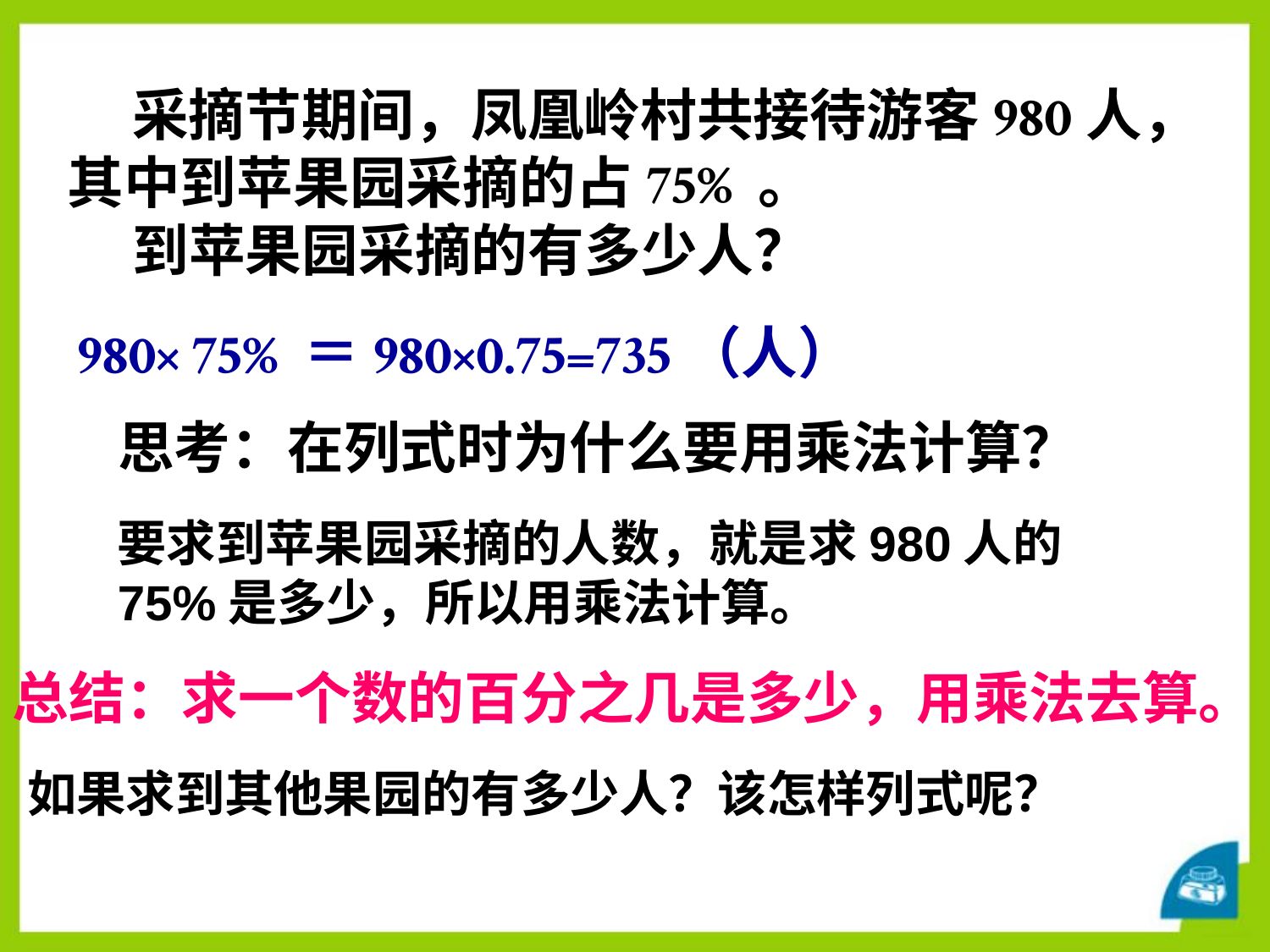

采摘节期间，凤凰岭村共接待游客980人，其中到苹果园采摘的占75% 。
    到苹果园采摘的有多少人？

980× 75% ＝980×0.75=735（人）
思考：在列式时为什么要用乘法计算？

要求到苹果园采摘的人数，就是求980人的75%是多少，所以用乘法计算。
总结：求一个数的百分之几是多少，用乘法去算。
如果求到其他果园的有多少人？该怎样列式呢？